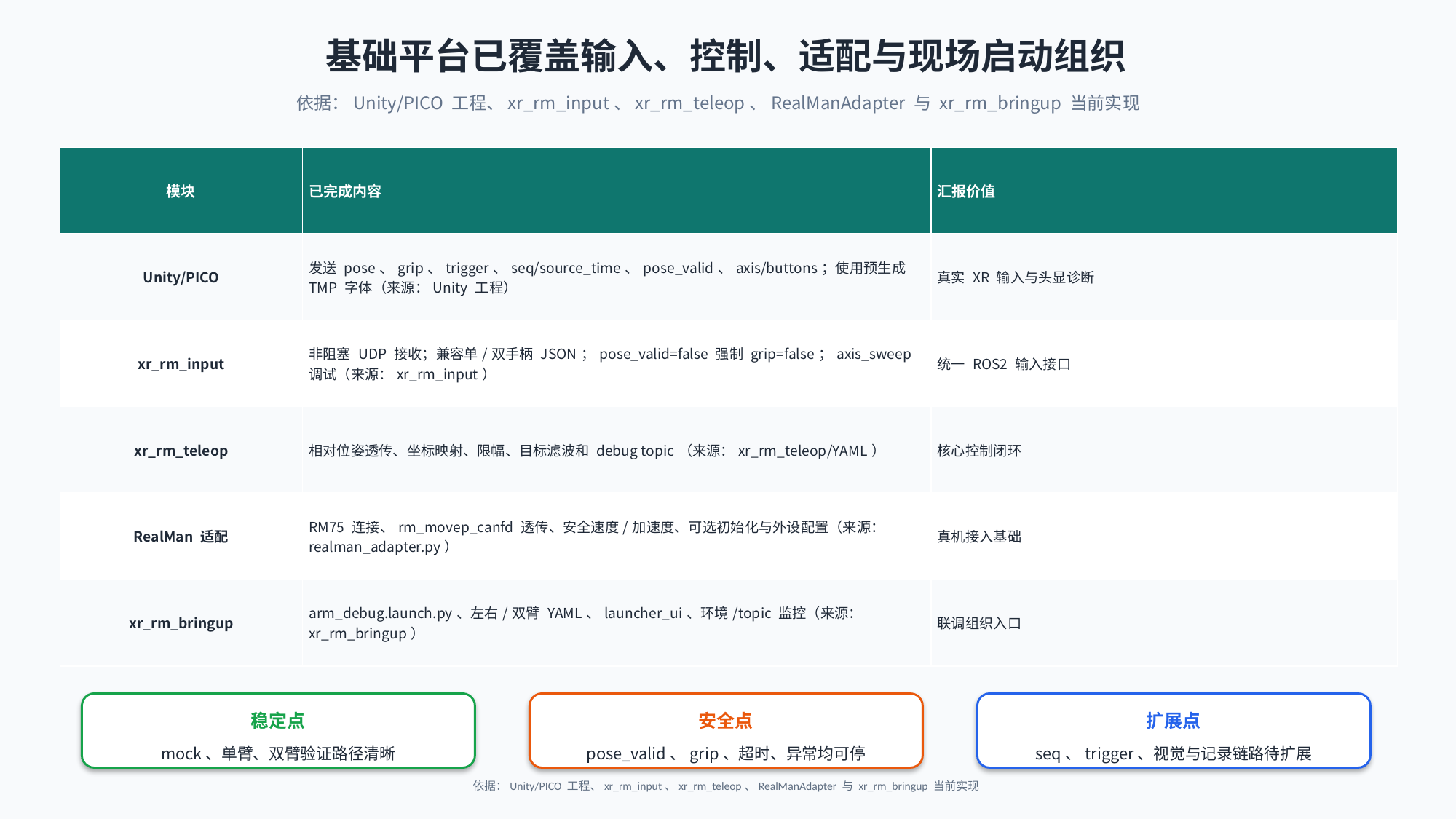

基础平台已覆盖输入、控制、适配与现场启动组织
依据：Unity/PICO 工程、xr_rm_input、xr_rm_teleop、RealManAdapter 与 xr_rm_bringup 当前实现
| 模块 | 已完成内容 | 汇报价值 |
| --- | --- | --- |
| Unity/PICO | 发送 pose、grip、trigger、seq/source\_time、pose\_valid、axis/buttons；使用预生成 TMP 字体（来源：Unity 工程） | 真实 XR 输入与头显诊断 |
| xr\_rm\_input | 非阻塞 UDP 接收；兼容单/双手柄 JSON；pose\_valid=false 强制 grip=false；axis\_sweep 调试（来源：xr\_rm\_input） | 统一 ROS2 输入接口 |
| xr\_rm\_teleop | 相对位姿透传、坐标映射、限幅、目标滤波和 debug topic（来源：xr\_rm\_teleop/YAML） | 核心控制闭环 |
| RealMan 适配 | RM75 连接、rm\_movep\_canfd 透传、安全速度/加速度、可选初始化与外设配置（来源：realman\_adapter.py） | 真机接入基础 |
| xr\_rm\_bringup | arm\_debug.launch.py、左右/双臂 YAML、launcher\_ui、环境/topic 监控（来源：xr\_rm\_bringup） | 联调组织入口 |

稳定点
安全点
扩展点
mock、单臂、双臂验证路径清晰
pose_valid、grip、超时、异常均可停
seq、trigger、视觉与记录链路待扩展
依据：Unity/PICO 工程、xr_rm_input、xr_rm_teleop、RealManAdapter 与 xr_rm_bringup 当前实现